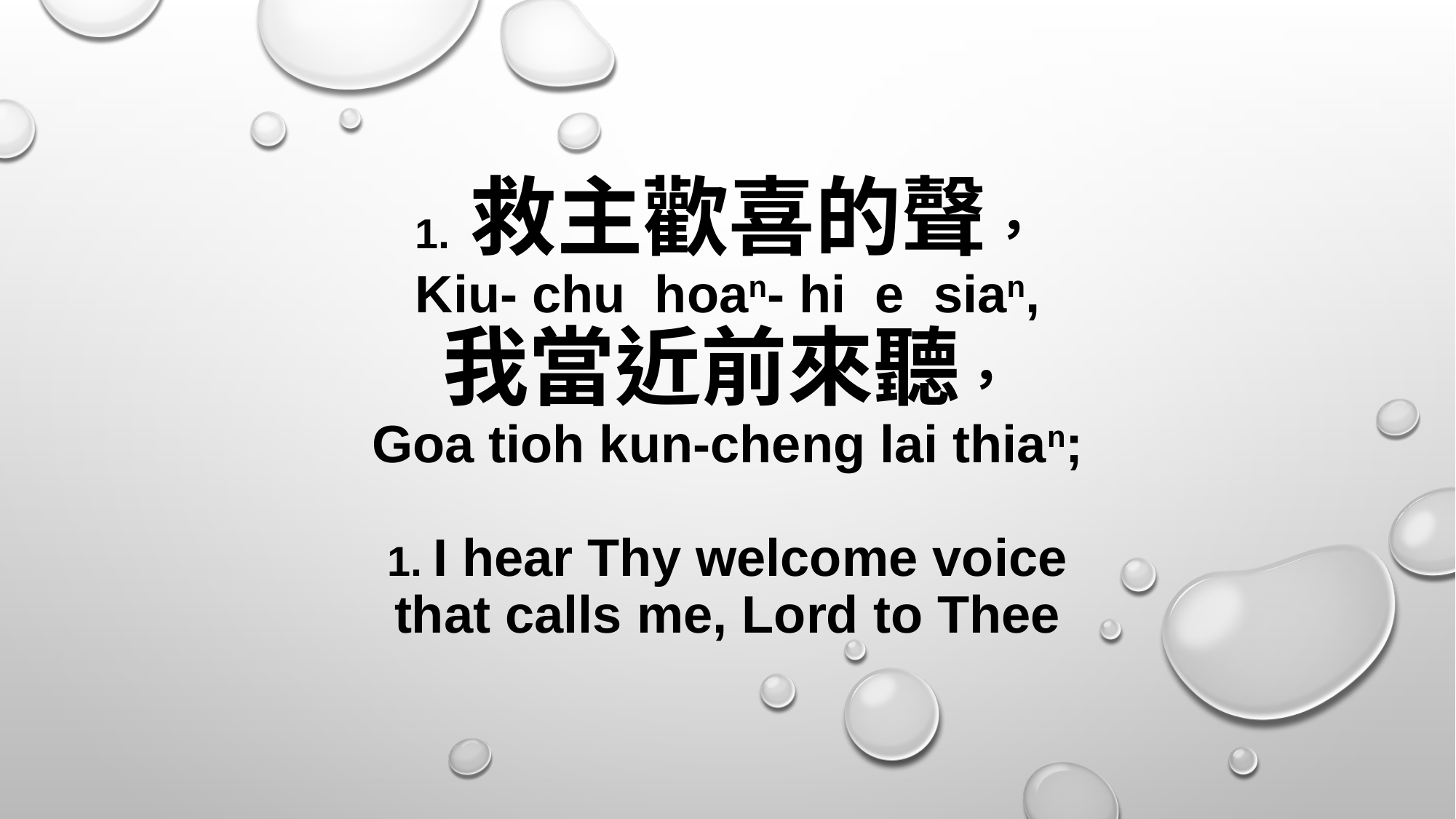

# 1. 救主歡喜的聲， Kiu- chu  hoan- hi  e  sian, 我當近前來聽， Goa tioh kun-cheng lai thian; 1. I hear Thy welcome voice that calls me, Lord to Thee